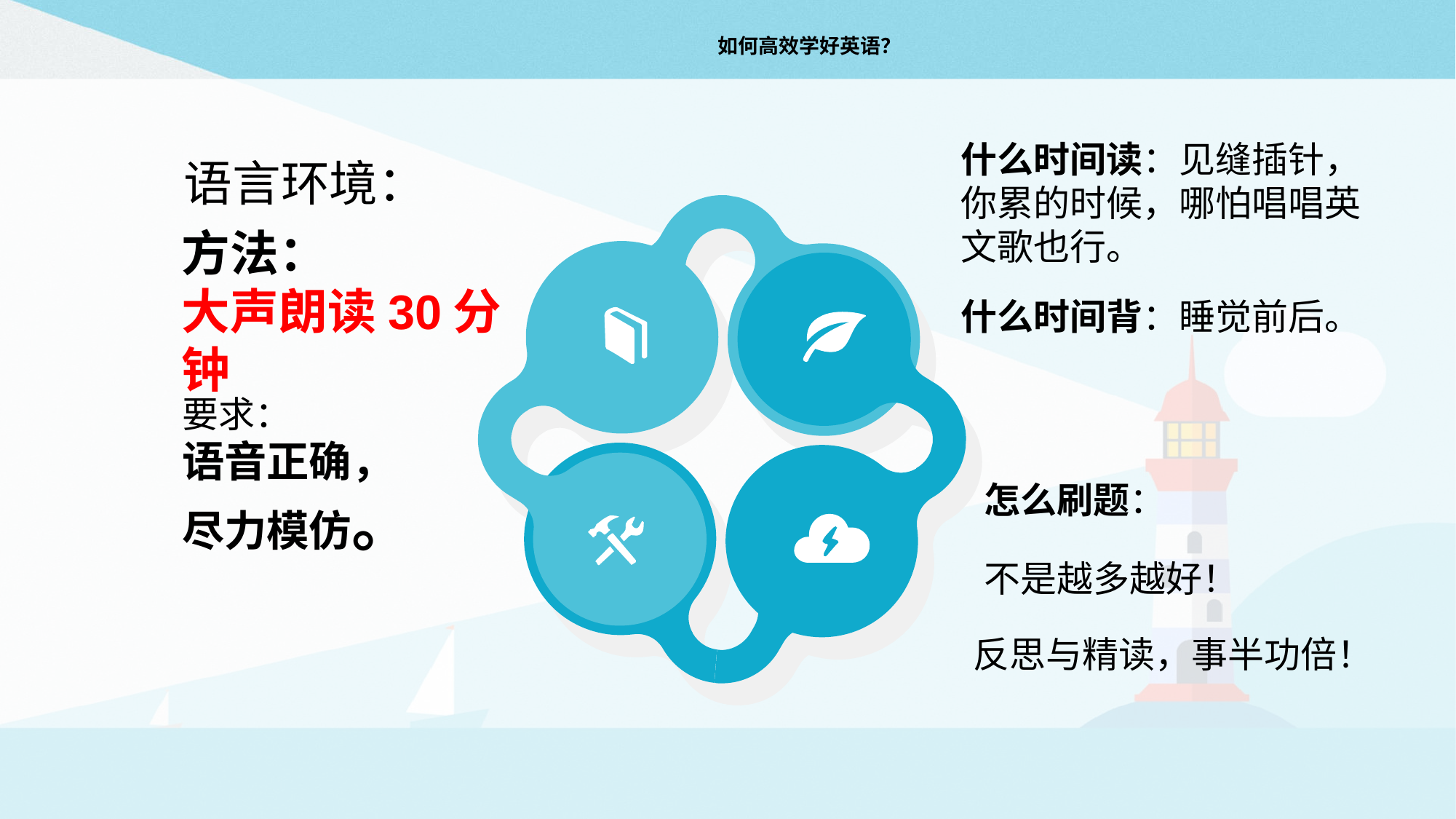

# 如何高效学好英语？

什么时间读：见缝插针，你累的时候，哪怕唱唱英文歌也行。

语言环境：

方法：
大声朗读30分钟
什么时间背：睡觉前后。

要求：
语音正确，
尽力模仿。
怎么刷题：
不是越多越好！
反思与精读，事半功倍！